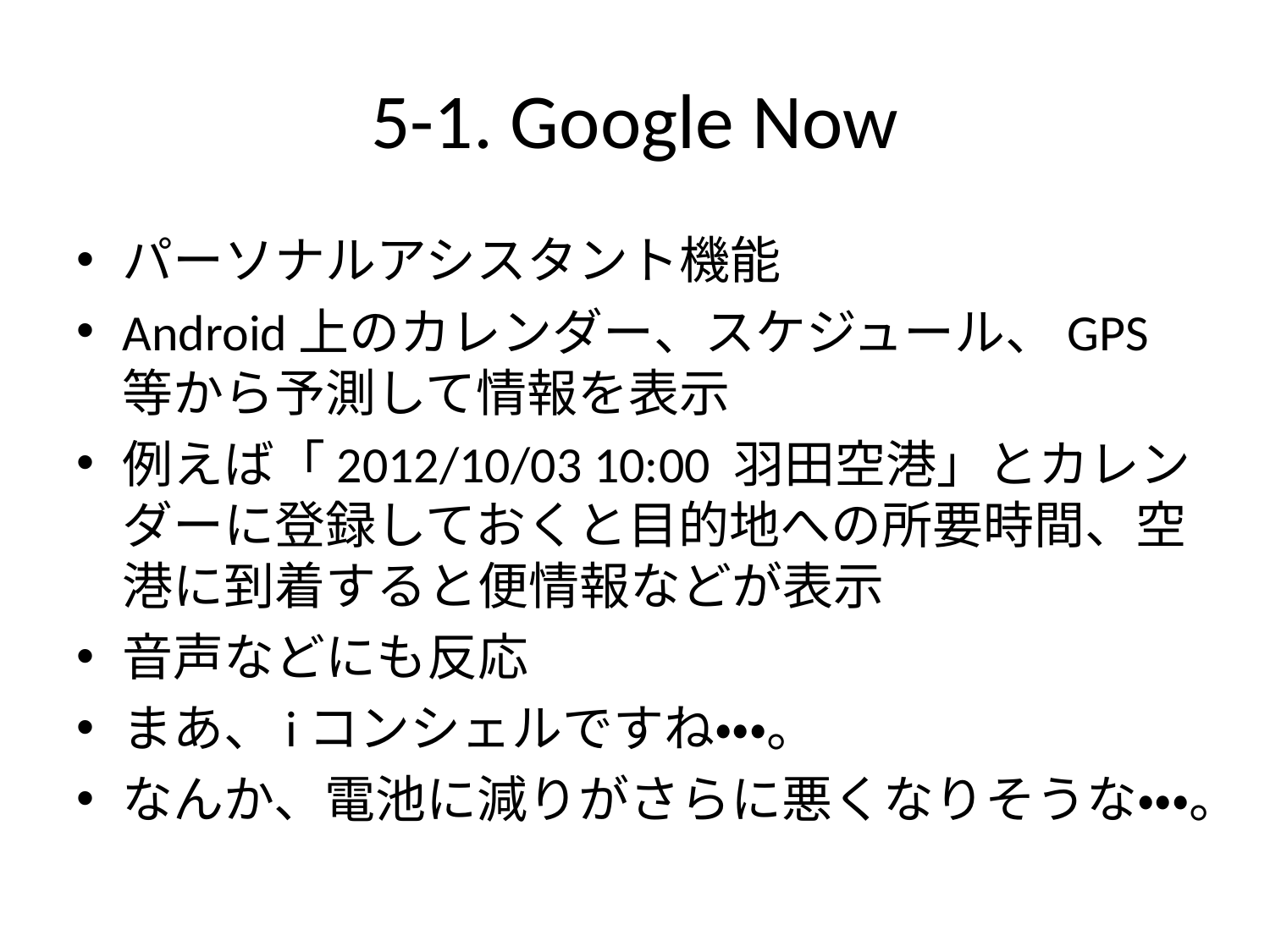

# 5-1. Google Now
パーソナルアシスタント機能
Android上のカレンダー、スケジュール、GPS等から予測して情報を表示
例えば「2012/10/03 10:00 羽田空港」とカレンダーに登録しておくと目的地への所要時間、空港に到着すると便情報などが表示
音声などにも反応
まあ、iコンシェルですね・・・。
なんか、電池に減りがさらに悪くなりそうな・・・。